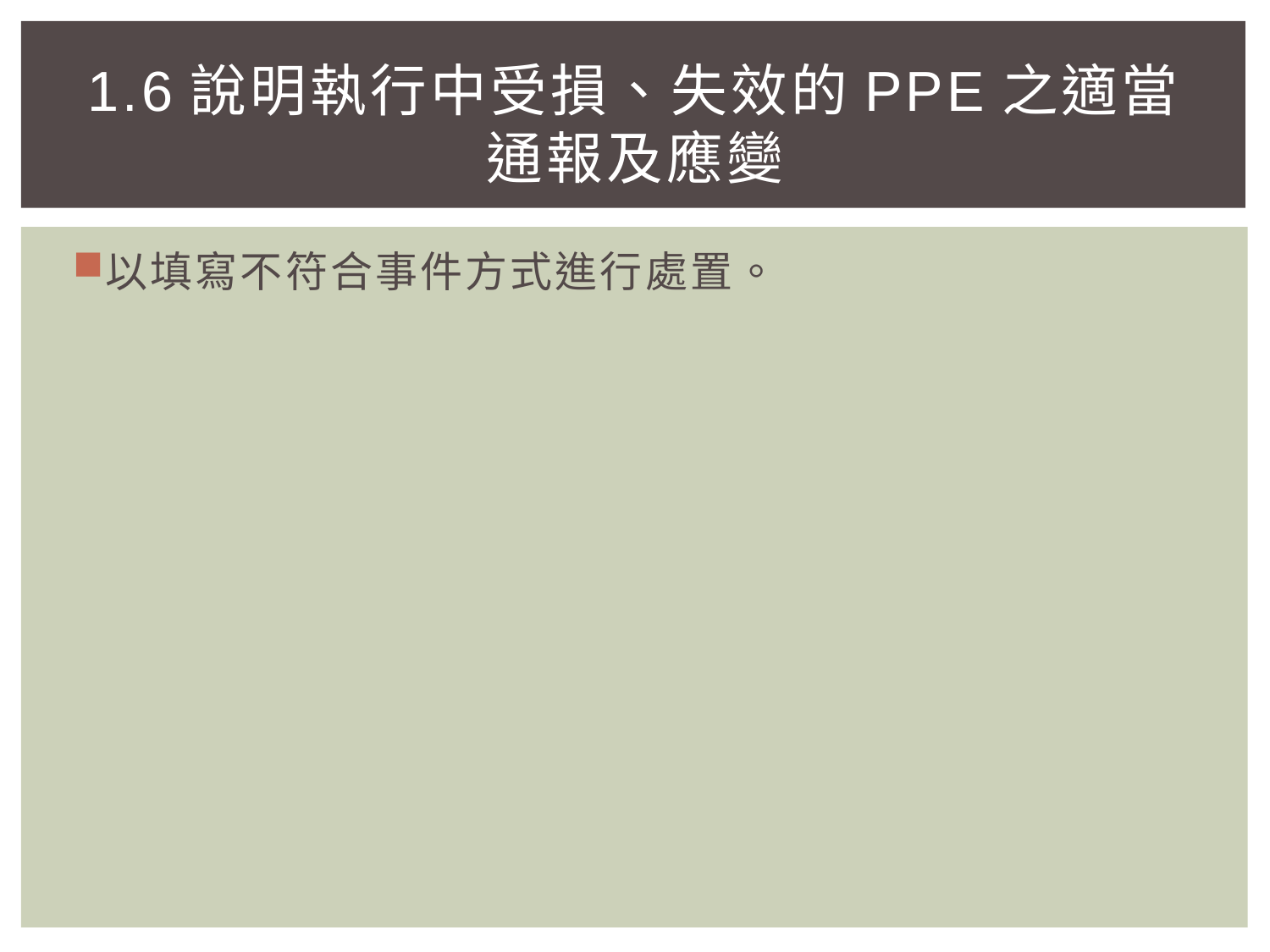

# 1.6說明執行中受損、失效的PPE之適當通報及應變
以填寫不符合事件方式進行處置。